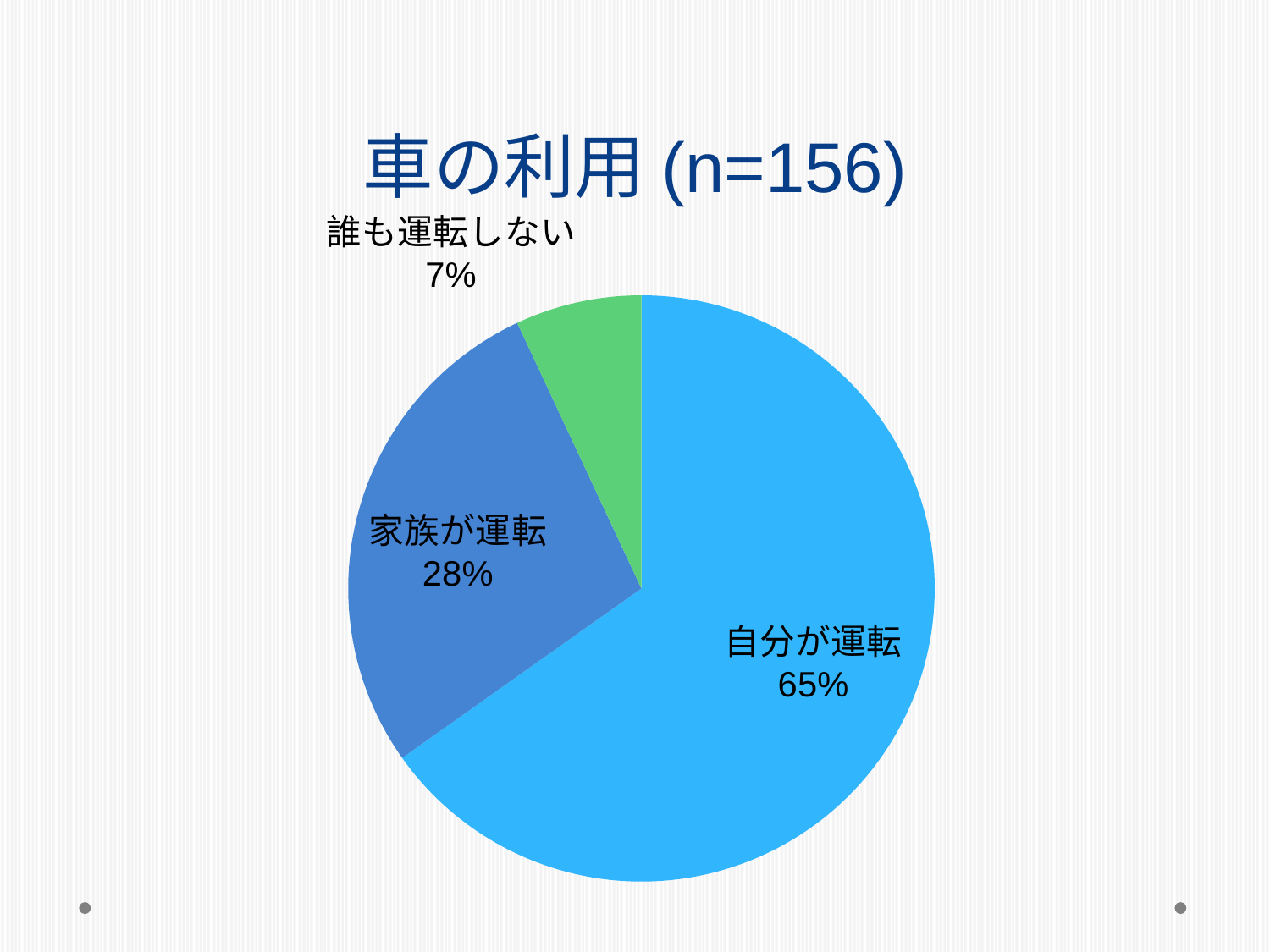

# 車の利用(n=156)

### Chart

| Category |  |
|---|---|
| 自分が運転 | 103.0 |
| 家族が運転 | 44.0 |
| 誰も運転しない | 11.0 |